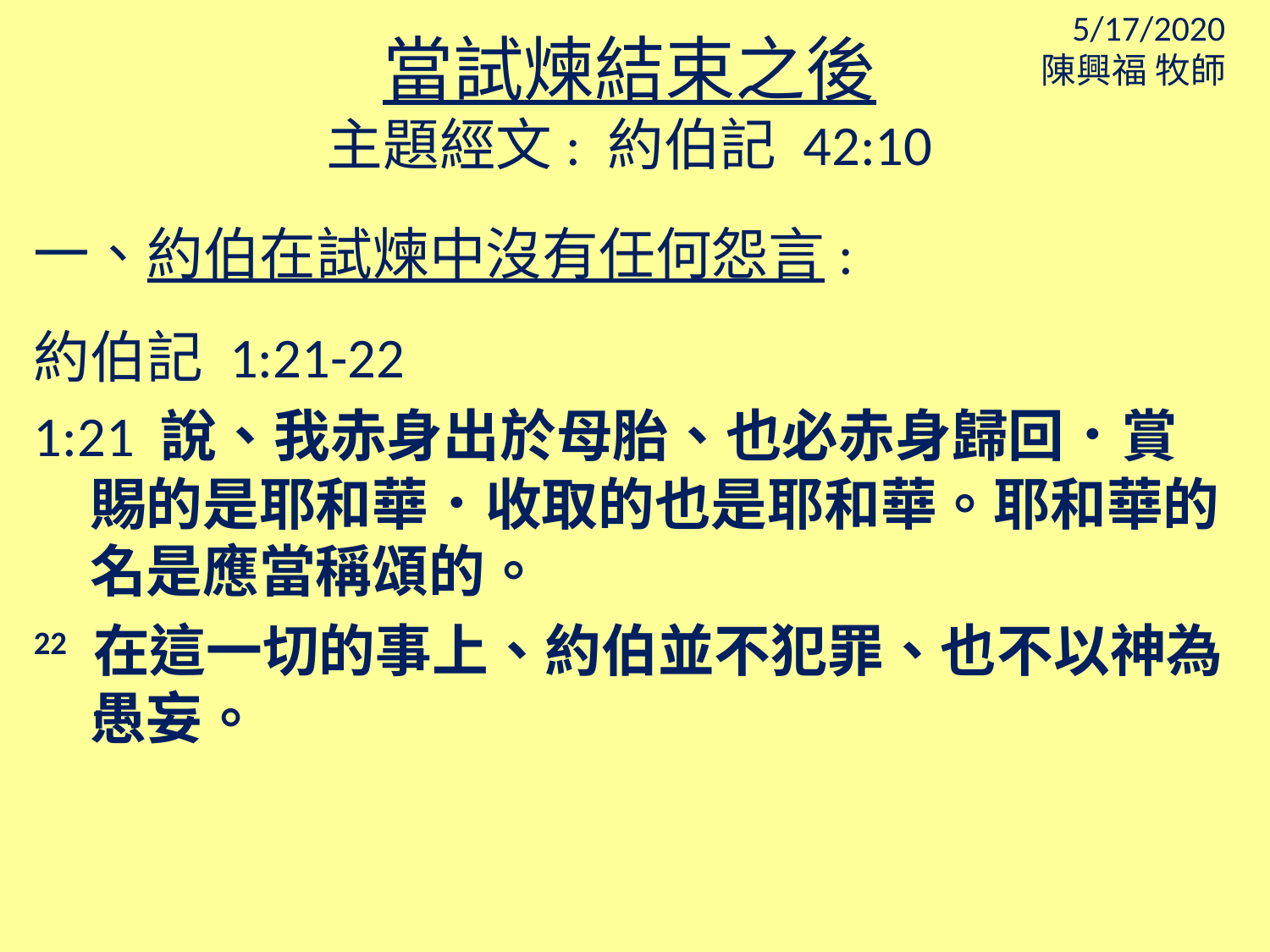

5/17/2020
陳興福 牧師
當試煉結束之後
主題經文: 約伯記 42:10
一、約伯在試煉中沒有任何怨言:

約伯記 1:21-22
1:21 說、我赤身出於母胎、也必赤身歸回．賞賜的是耶和華．收取的也是耶和華。耶和華的名是應當稱頌的。
22 在這一切的事上、約伯並不犯罪、也不以神為愚妄。